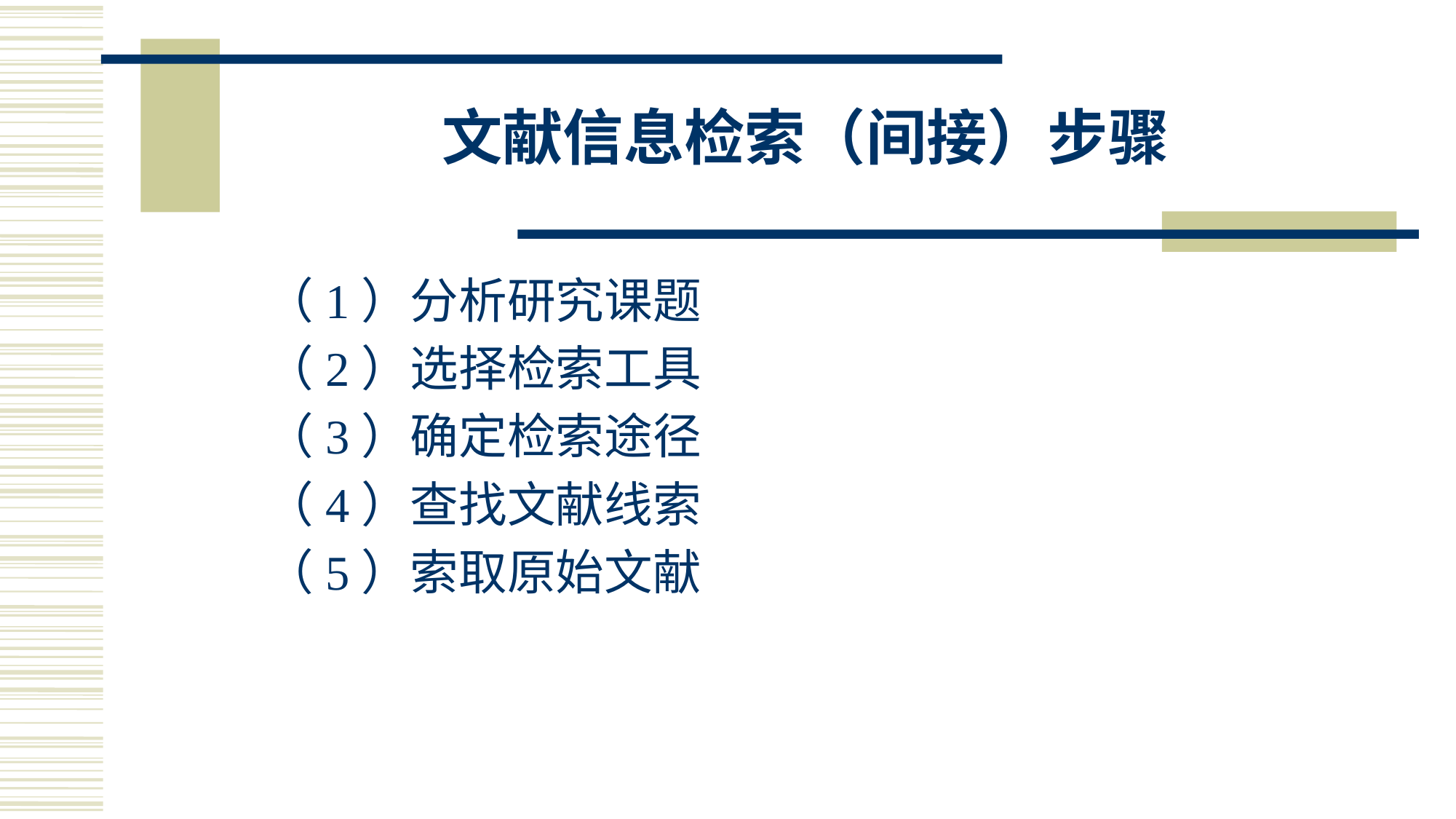

# 文献信息检索（间接）步骤
（1）分析研究课题
（2）选择检索工具
（3）确定检索途径
（4）查找文献线索
（5）索取原始文献